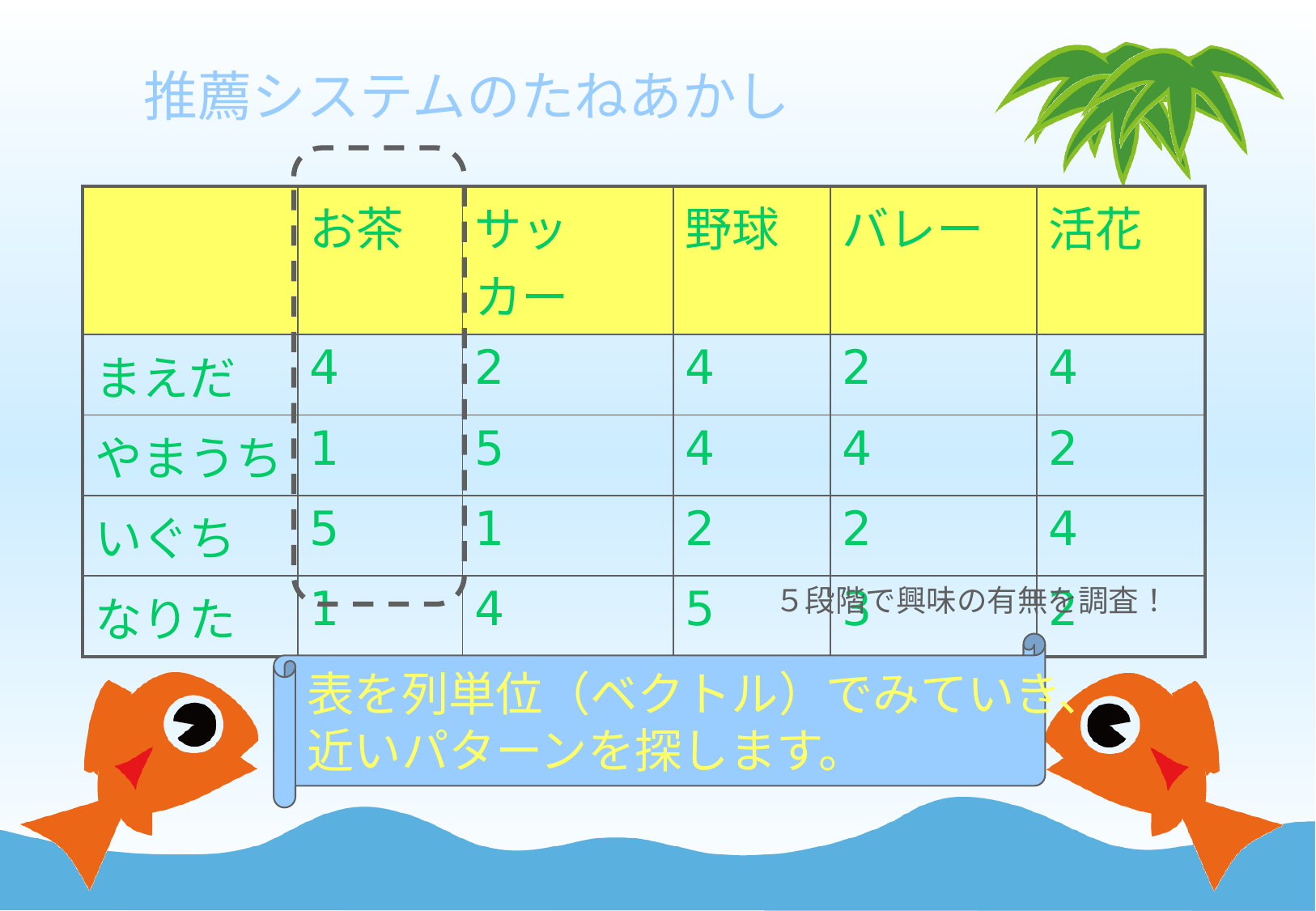

# 推薦システムのたねあかし

|  | お茶 | サッカー | 野球 | バレー | 活花 |
| --- | --- | --- | --- | --- | --- |
| まえだ | 4 | 2 | 4 | 2 | 4 |
| やまうち | 1 | 5 | 4 | 4 | 2 |
| いぐち | 5 | 1 | 2 | 2 | 4 |
| なりた | 1 | 4 | 5 | 3 | 2 |
５段階で興味の有無を調査！
表を列単位（ベクトル）でみていき、
近いパターンを探します。